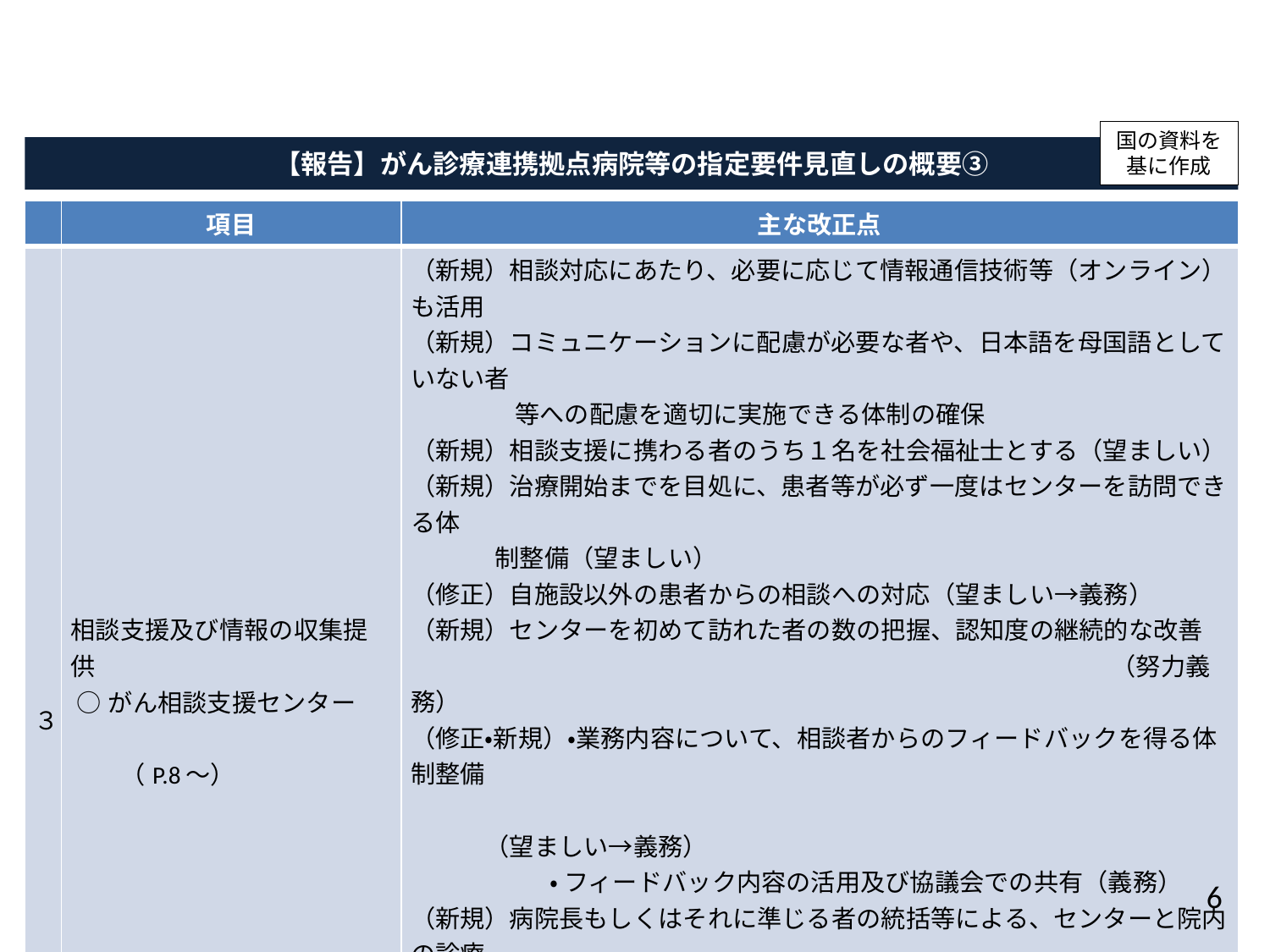

国の資料を
基に作成
【報告】がん診療連携拠点病院等の指定要件見直しの概要③
|  | 項目 | 主な改正点 |
| --- | --- | --- |
| ３ | 相談支援及び情報の収集提供 ○がん相談支援センター 　　　　　　　　　　　　　　（P.8～） | （新規）相談対応にあたり、必要に応じて情報通信技術等（オンライン）も活用 （新規）コミュニケーションに配慮が必要な者や、日本語を母国語としていない者 　　　　 等への配慮を適切に実施できる体制の確保 （新規）相談支援に携わる者のうち１名を社会福祉士とする（望ましい） （新規）治療開始までを目処に、患者等が必ず一度はセンターを訪問できる体 制整備（望ましい） （修正）自施設以外の患者からの相談への対応（望ましい→義務） （新規）センターを初めて訪れた者の数の把握、認知度の継続的な改善 （努力義務） （修正・新規）・業務内容について、相談者からのフィードバックを得る体制整備 　　　　　　　　　　　　　　　　　　　　　　　　　　　　　　（望ましい→義務） ・ フィードバック内容の活用及び協議会での共有（義務） （新規）病院長もしくはそれに準じる者の統括等による、センターと院内の診療 　　　　 従事者が協働する体制の整備 （新規）患者サロン等の場を設ける際には、ピア・サポーターの活用もしくは十分 な経験を持つ患者団体等との連携により実施（努力義務）/オンライン環 境でも開催（望ましい） |
6